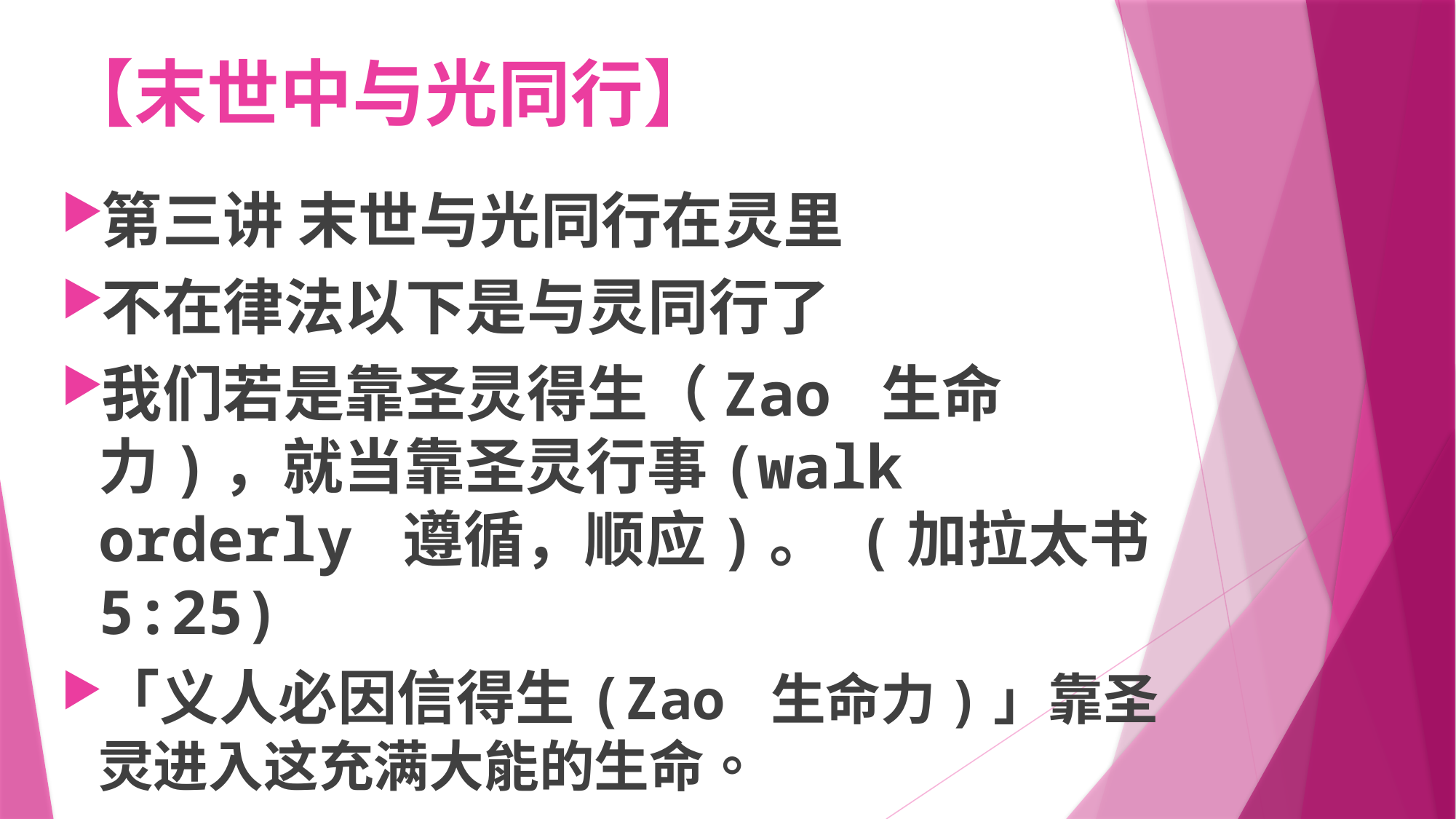

# 【末世中与光同行】
第三讲 末世与光同行在灵里
不在律法以下是与灵同行了
我们若是靠圣灵得生（Zao 生命力)，就当靠圣灵行事(walk orderly 遵循，顺应)。 (加拉太书 5:25)
「义人必因信得生(Zao 生命力)」靠圣灵进入这充满大能的生命。